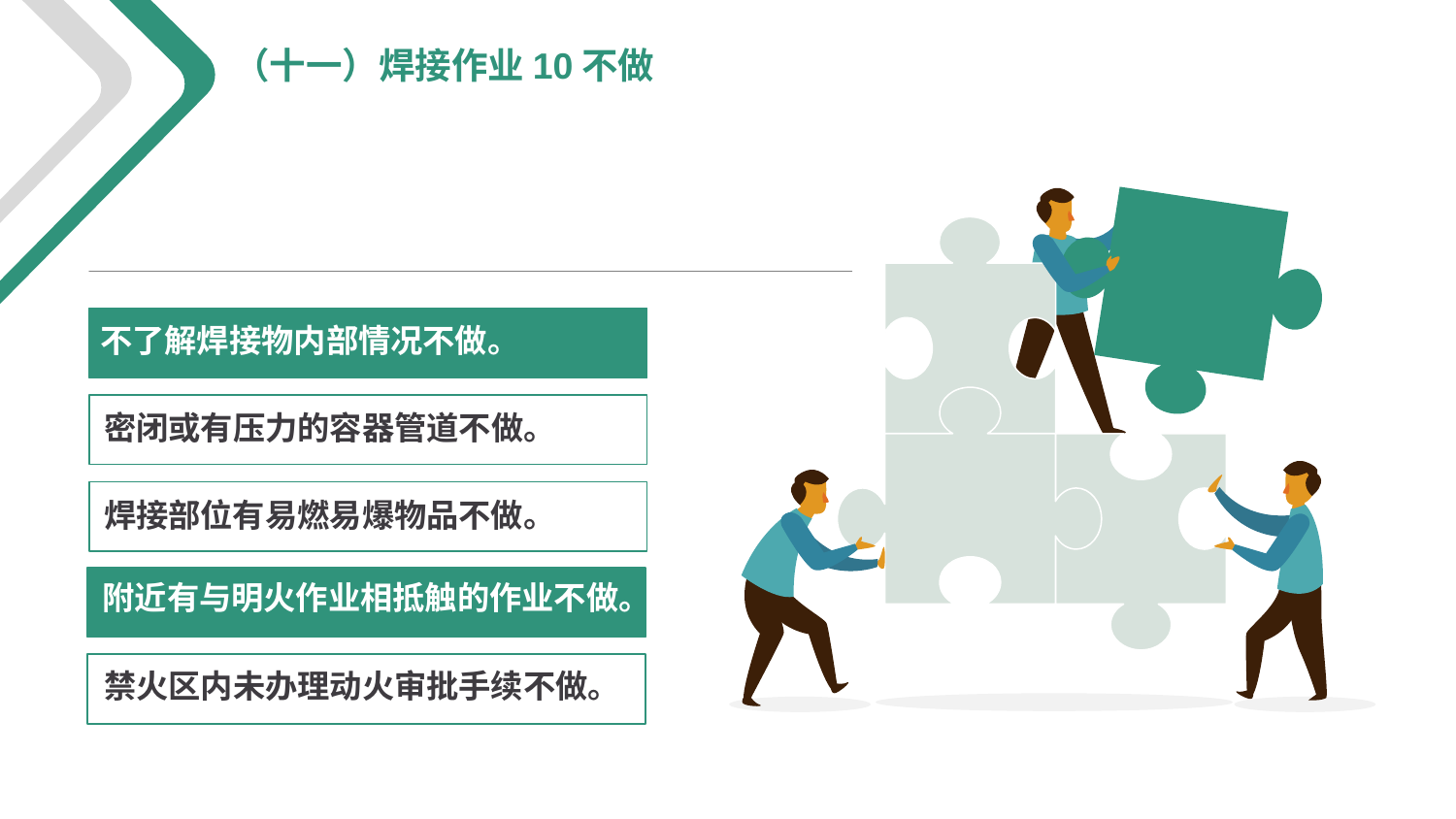

（十一）焊接作业10不做

不了解焊接物内部情况不做。
密闭或有压力的容器管道不做。
焊接部位有易燃易爆物品不做。
附近有与明火作业相抵触的作业不做。
禁火区内未办理动火审批手续不做。